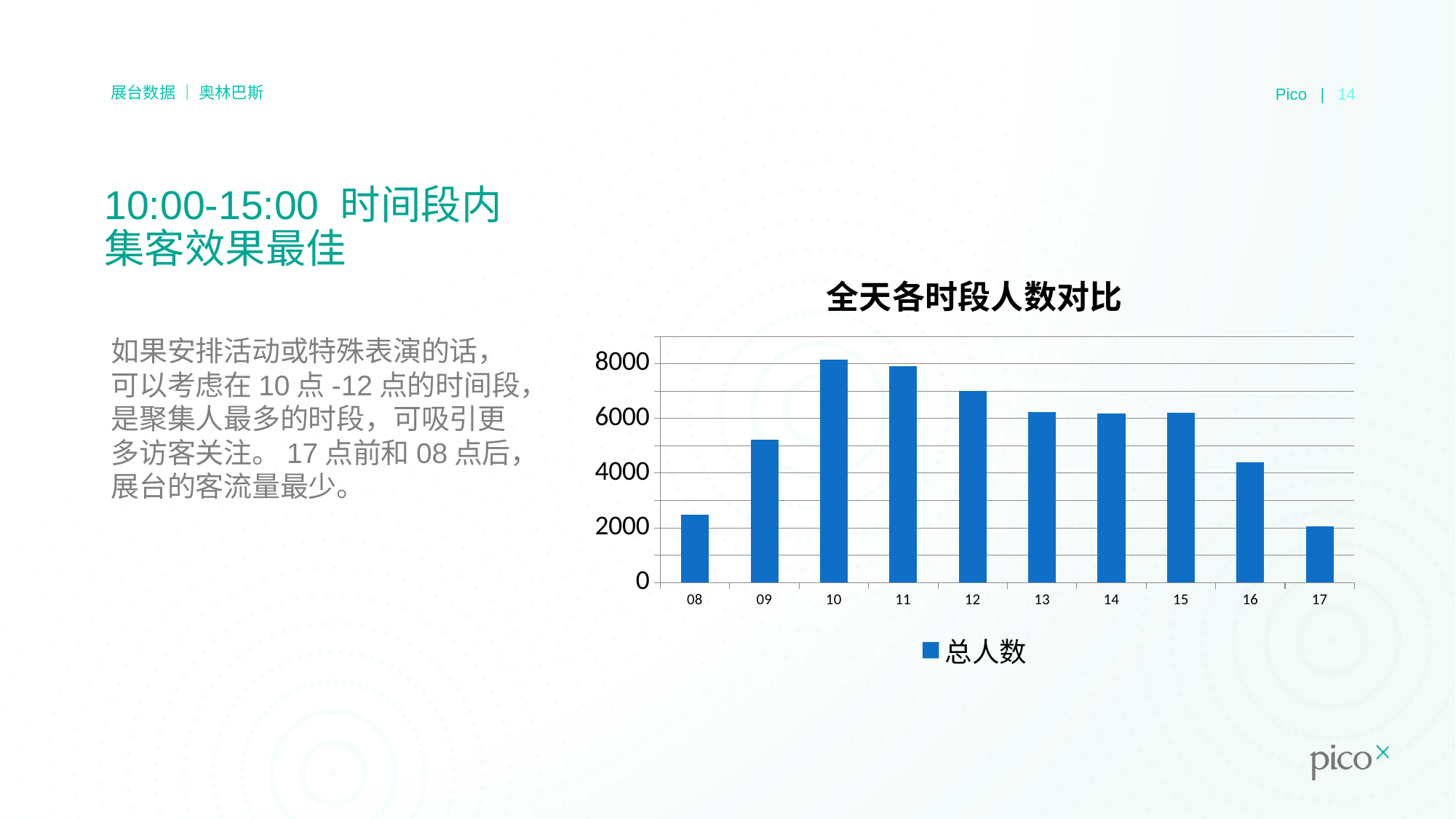

Pico   |
14
展台数据 ｜ 奥林巴斯
# 10:00-15:00 时间段内
集客效果最佳

### Chart: 全天各时段人数对比

| Category | 总人数 |
|---|---|
| 08 | 2490.0 |
| 09 | 5223.0 |
| 10 | 8160.0 |
| 11 | 7911.0 |
| 12 | 7005.0 |
| 13 | 6245.0 |
| 14 | 6193.0 |
| 15 | 6201.0 |
| 16 | 4409.0 |
| 17 | 2066.0 |
如果安排活动或特殊表演的话，可以考虑在10点-12点的时间段，是聚集人最多的时段，可吸引更多访客关注。17点前和08点后，展台的客流量最少。